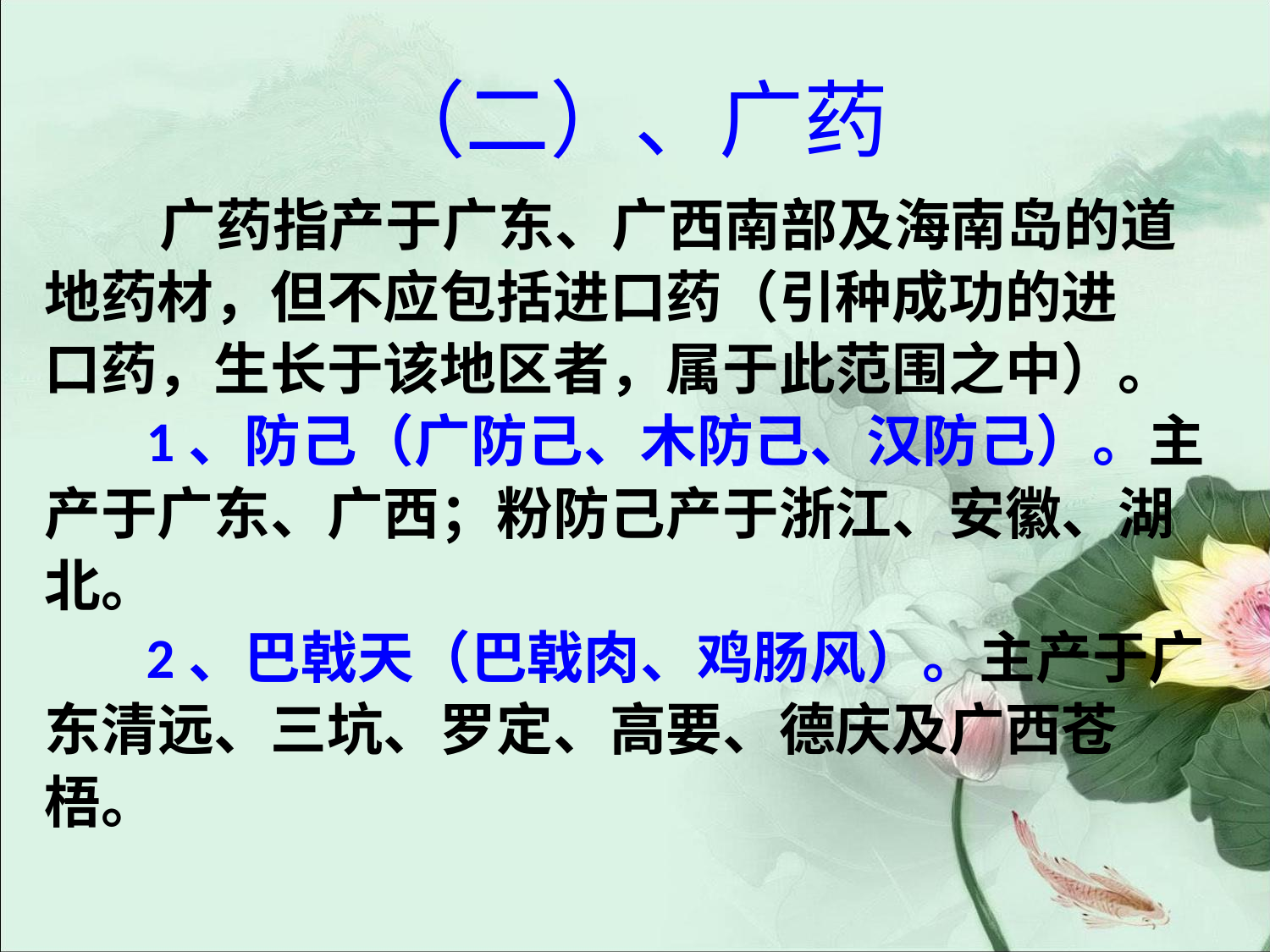

# （二）、广药
        广药指产于广东、广西南部及海南岛的道
地药材，但不应包括进口药（引种成功的进
口药，生长于该地区者，属于此范围之中）。
        1、防己（广防己、木防己、汉防己）。主
产于广东、广西；粉防己产于浙江、安徽、湖
北。
        2、巴戟天（巴戟肉、鸡肠风）。主产于广
东清远、三坑、罗定、高要、德庆及广西苍
梧。